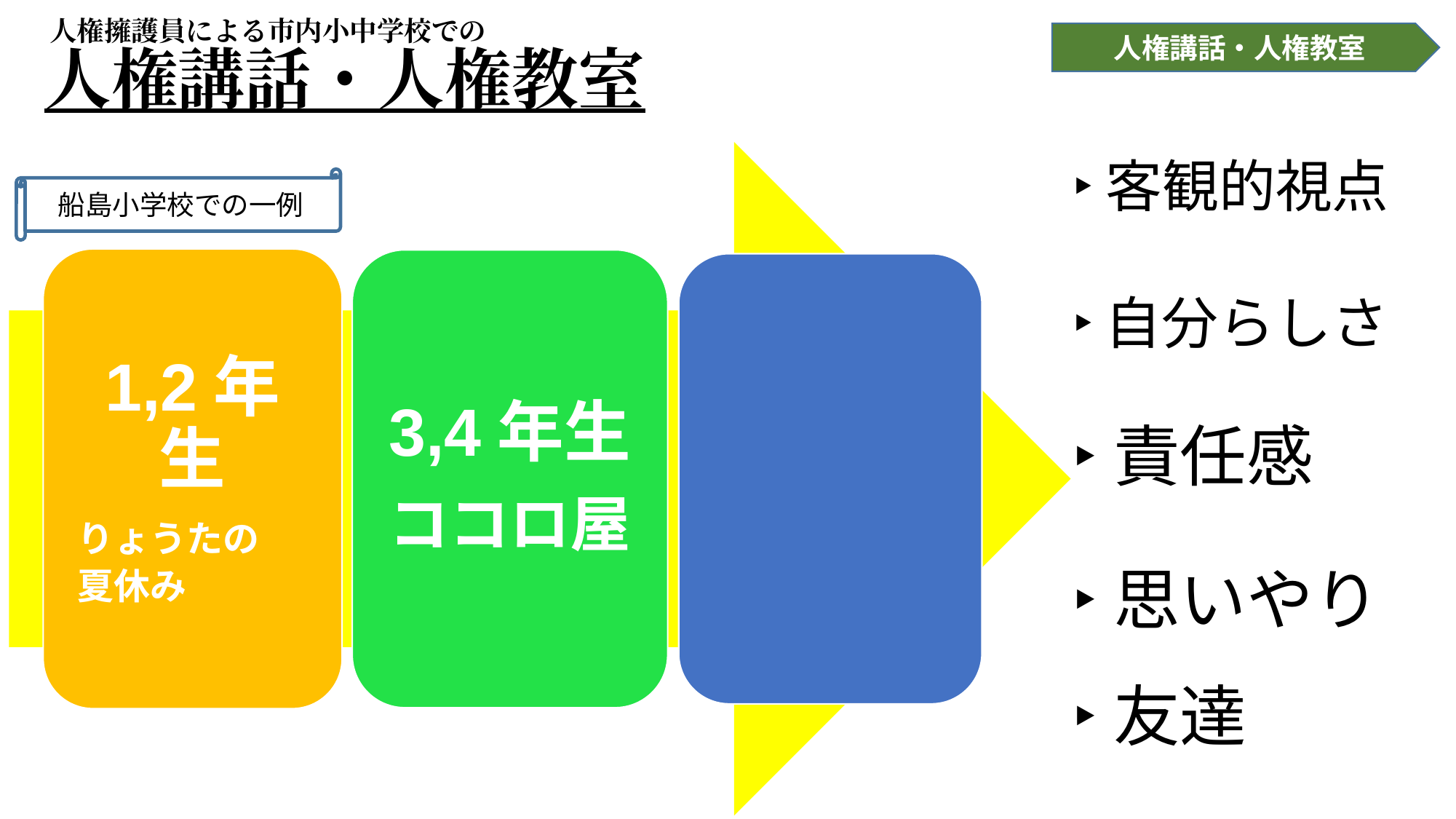

人権擁護員による市内小中学校での
人権講話・人権教室
人権講話・人権教室

# ‣客観的視点
船島小学校での一例
1,2年生
りょうたの

夏休み
3,4年生
ココロ屋
5,6年生
勇気の

お守り
‣自分らしさ
‣責任感
‣思いやり
‣友達